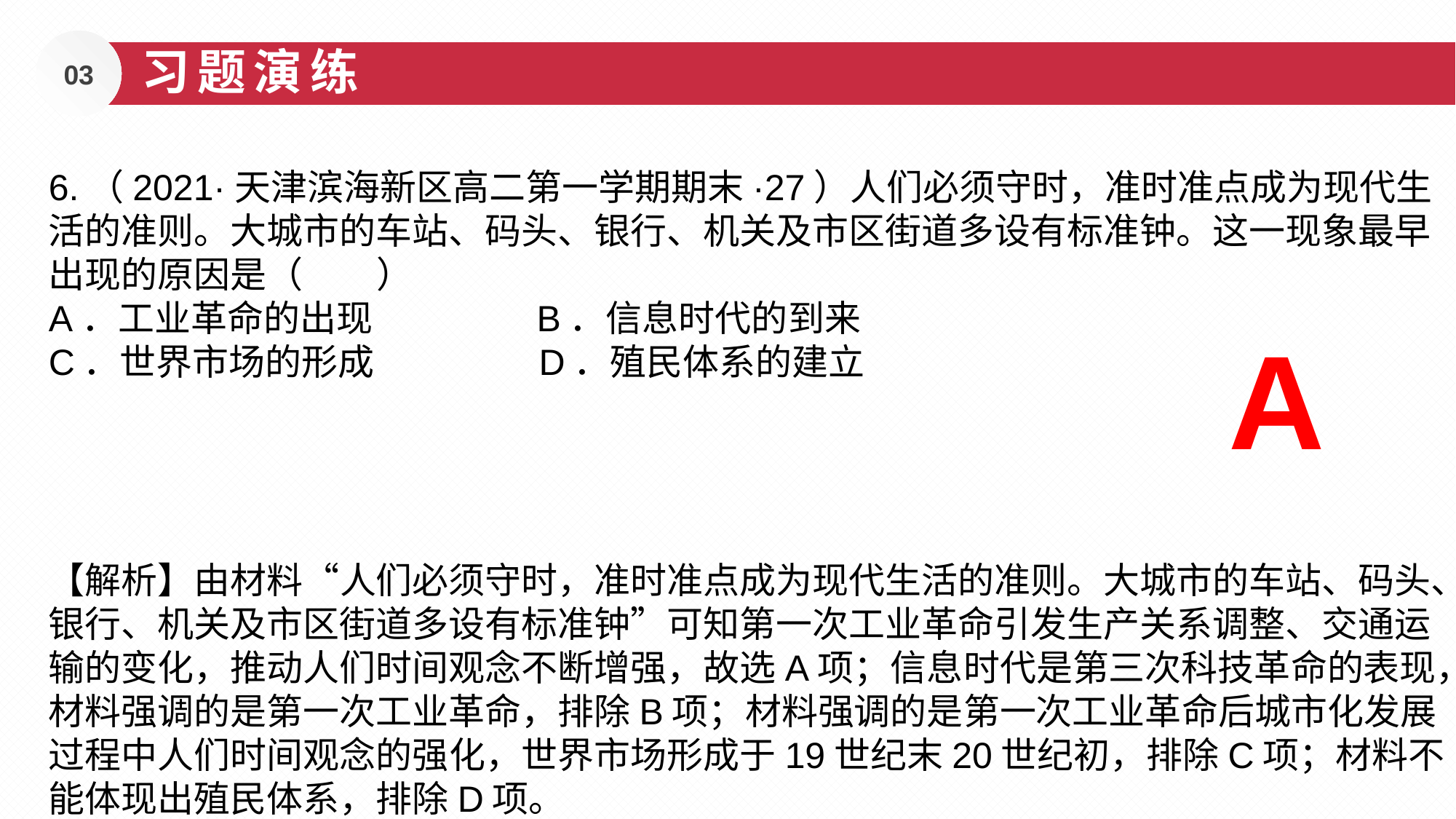

03
习题演练

6.（2021·天津滨海新区高二第一学期期末·27）人们必须守时，准时准点成为现代生活的准则。大城市的车站、码头、银行、机关及市区街道多设有标准钟。这一现象最早出现的原因是（　　）
A．工业革命的出现                   B．信息时代的到来
C．世界市场的形成                   D．殖民体系的建立

【解析】由材料“人们必须守时，准时准点成为现代生活的准则。大城市的车站、码头、银行、机关及市区街道多设有标准钟”可知第一次工业革命引发生产关系调整、交通运输的变化，推动人们时间观念不断增强，故选A项；信息时代是第三次科技革命的表现，材料强调的是第一次工业革命，排除B项；材料强调的是第一次工业革命后城市化发展过程中人们时间观念的强化，世界市场形成于19世纪末20世纪初，排除C项；材料不能体现出殖民体系，排除D项。
A